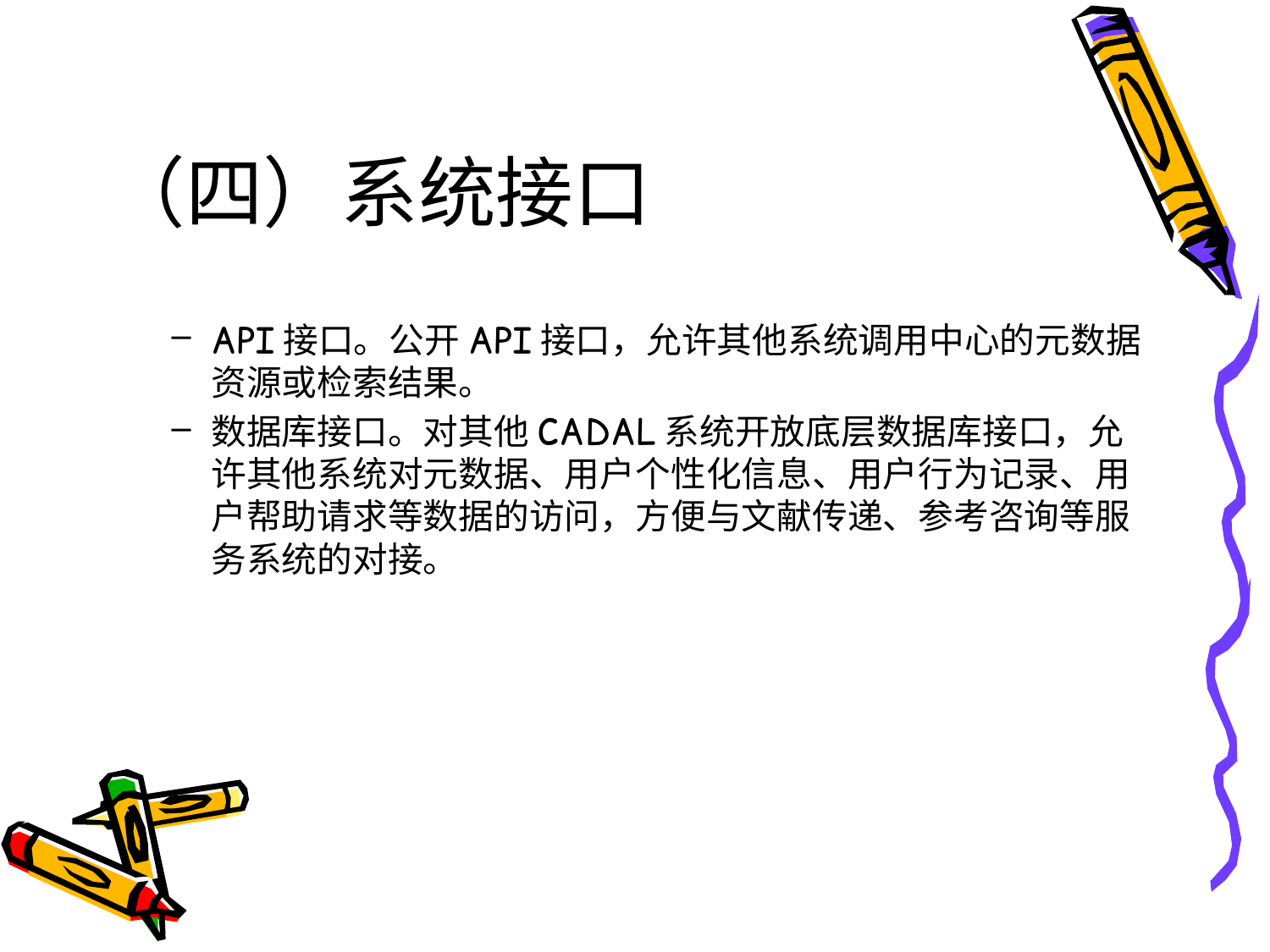

# （四）系统接口

API接口。公开API接口，允许其他系统调用中心的元数据资源或检索结果。
数据库接口。对其他CADAL系统开放底层数据库接口，允许其他系统对元数据、用户个性化信息、用户行为记录、用户帮助请求等数据的访问，方便与文献传递、参考咨询等服务系统的对接。